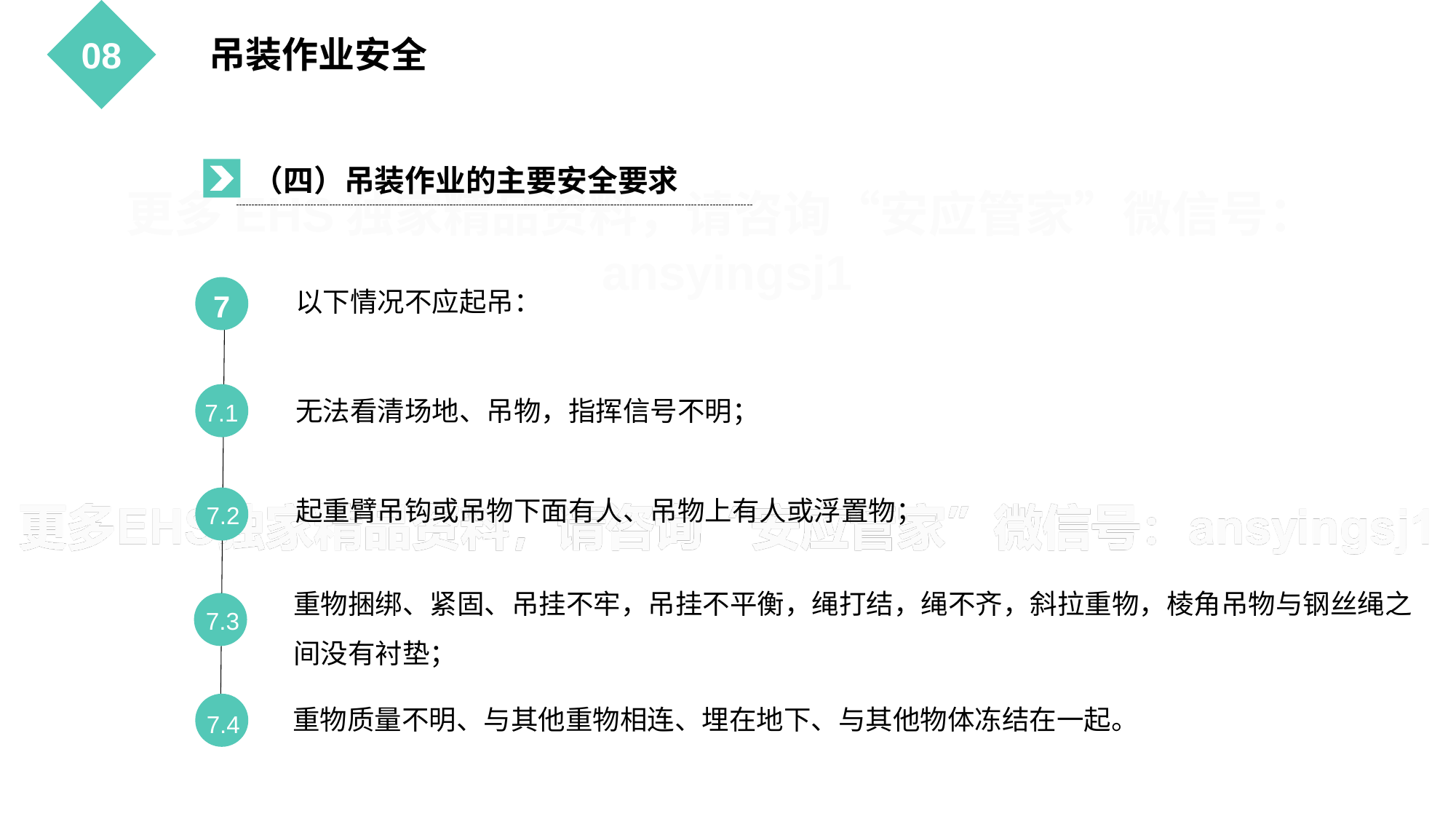

吊装作业安全
08
（四）吊装作业的主要安全要求

以下情况不应起吊：
7

无法看清场地、吊物，指挥信号不明；
7.1

起重臂吊钩或吊物下面有人、吊物上有人或浮置物；
7.2
重物捆绑、紧固、吊挂不牢，吊挂不平衡，绳打结，绳不齐，斜拉重物，棱角吊物与钢丝绳之间没有衬垫；

7.3

重物质量不明、与其他重物相连、埋在地下、与其他物体冻结在一起。
7.4